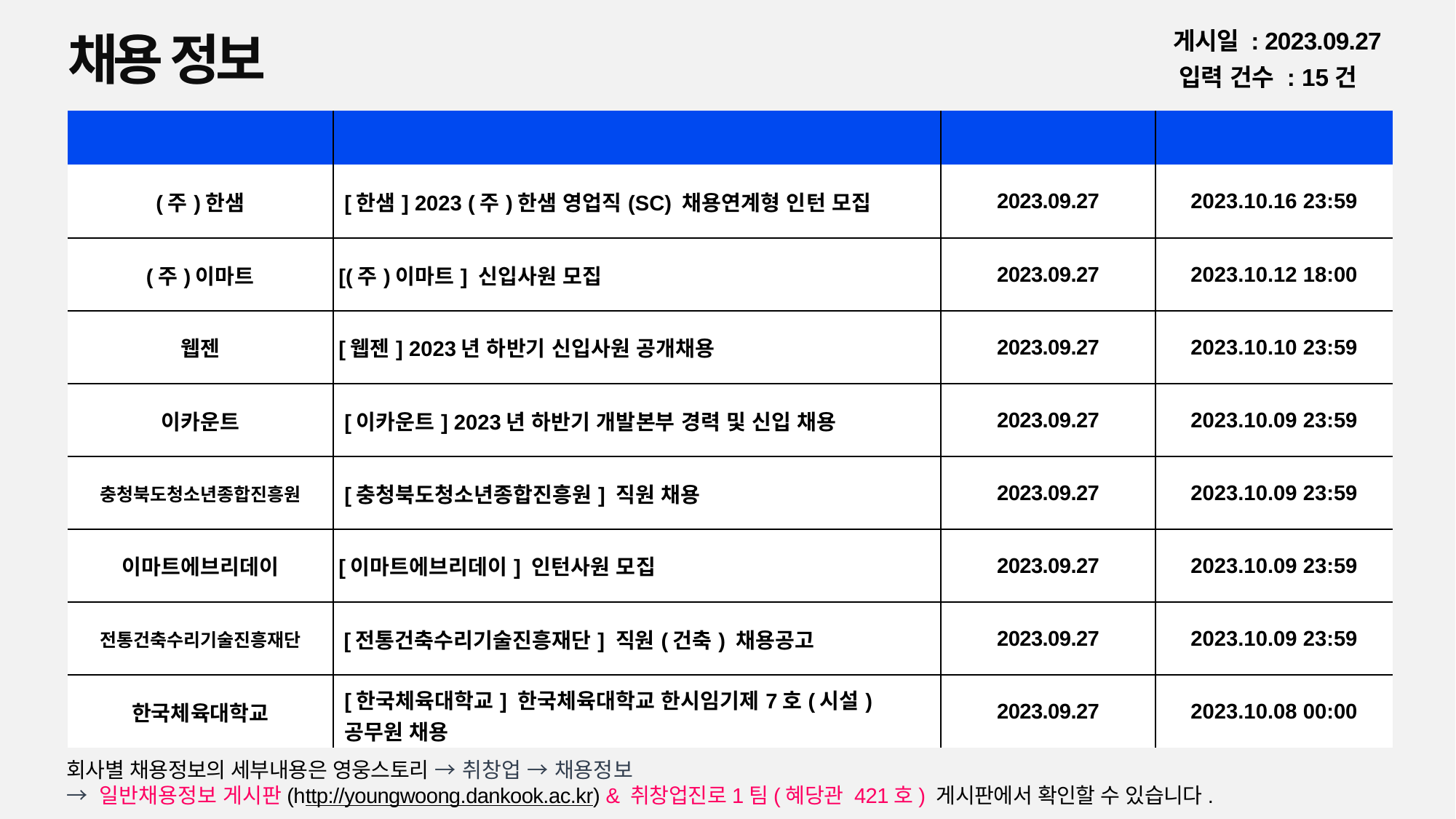

채용 정보
게시일 : 2023.09.27
입력 건수 : 15건
| 회사명 | 공고명 | 등록일 | 마감일 |
| --- | --- | --- | --- |
| (주)한샘 | [한샘] 2023 (주)한샘 영업직(SC) 채용연계형 인턴 모집 | 2023.09.27 | 2023.10.16 23:59 |
| (주)이마트 | [(주)이마트] 신입사원 모집 | 2023.09.27 | 2023.10.12 18:00 |
| 웹젠 | [웹젠] 2023년 하반기 신입사원 공개채용 | 2023.09.27 | 2023.10.10 23:59 |
| 이카운트 | [이카운트] 2023년 하반기 개발본부 경력 및 신입 채용 | 2023.09.27 | 2023.10.09 23:59 |
| 충청북도청소년종합진흥원 | [충청북도청소년종합진흥원] 직원 채용 | 2023.09.27 | 2023.10.09 23:59 |
| 이마트에브리데이 | [이마트에브리데이] 인턴사원 모집 | 2023.09.27 | 2023.10.09 23:59 |
| 전통건축수리기술진흥재단 | [전통건축수리기술진흥재단] 직원(건축) 채용공고 | 2023.09.27 | 2023.10.09 23:59 |
| 한국체육대학교 | [한국체육대학교] 한국체육대학교 한시임기제7호(시설) 공무원 채용 | 2023.09.27 | 2023.10.08 00:00 |
회사별 채용정보의 세부내용은 영웅스토리 → 취창업 → 채용정보
→ 일반채용정보 게시판(http://youngwoong.dankook.ac.kr) & 취창업진로1팀(혜당관 421호) 게시판에서 확인할 수 있습니다.